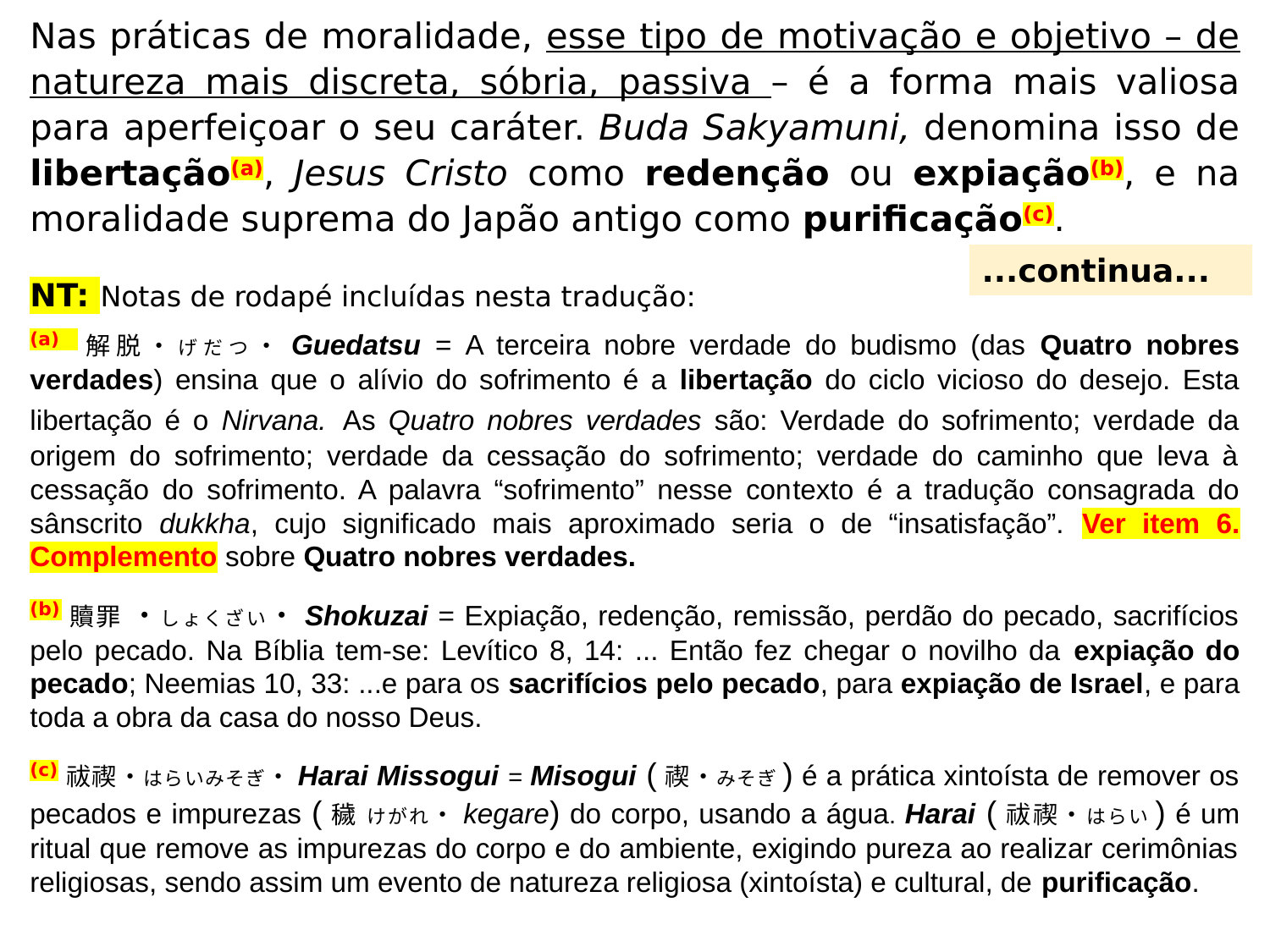

Nas práticas de moralidade, esse tipo de motivação e objetivo – de natureza mais discreta, sóbria, passiva – é a forma mais valiosa para aperfeiçoar o seu caráter. Buda Sakyamuni, denomina isso de libertação(a), Jesus Cristo como redenção ou expiação(b), e na moralidade suprema do Japão antigo como purificação(c).

NT: Notas de rodapé incluídas nesta tradução:
(a) 解脱・げだつ・Guedatsu = A terceira nobre verdade do budismo (das Quatro nobres verdades) ensina que o alívio do sofrimento é a libertação do ciclo vicioso do desejo. Esta libertação é o Nirvana. As Quatro nobres verdades são: Verdade do sofrimento; verdade da origem do sofrimento; verdade da cessação do sofrimento; verdade do caminho que leva à cessação do sofrimento. A palavra “sofrimento” nesse con­texto é a tradução consagrada do sânscrito dukkha, cujo significado mais aproximado seria o de “insatisfação”. Ver item 6. Complemento sobre Quatro nobres verdades.
(b)贖罪 ・しょくざい・Shokuzai = Expiação, redenção, remissão, perdão do pecado, sacrifícios pelo pecado. Na Bíblia tem-se: Levítico 8, 14: ... Então fez chegar o novilho da expiação do pecado; Neemias 10, 33: ...e para os sacrifícios pelo pecado, para expiação de Israel, e para toda a obra da casa do nosso Deus.
(c)祓禊・はらいみそぎ・Harai Missogui = Misogui (禊・みそぎ) é a prática xintoísta de remover os pecados e impurezas (穢 けがれ・kegare) do corpo, usando a água. Harai (祓禊・はらい) é um ritual que remove as impurezas do corpo e do ambiente, exigindo pureza ao realizar cerimônias religiosas, sendo assim um evento de natureza religiosa (xintoísta) e cultural, de purificação.
...continua...